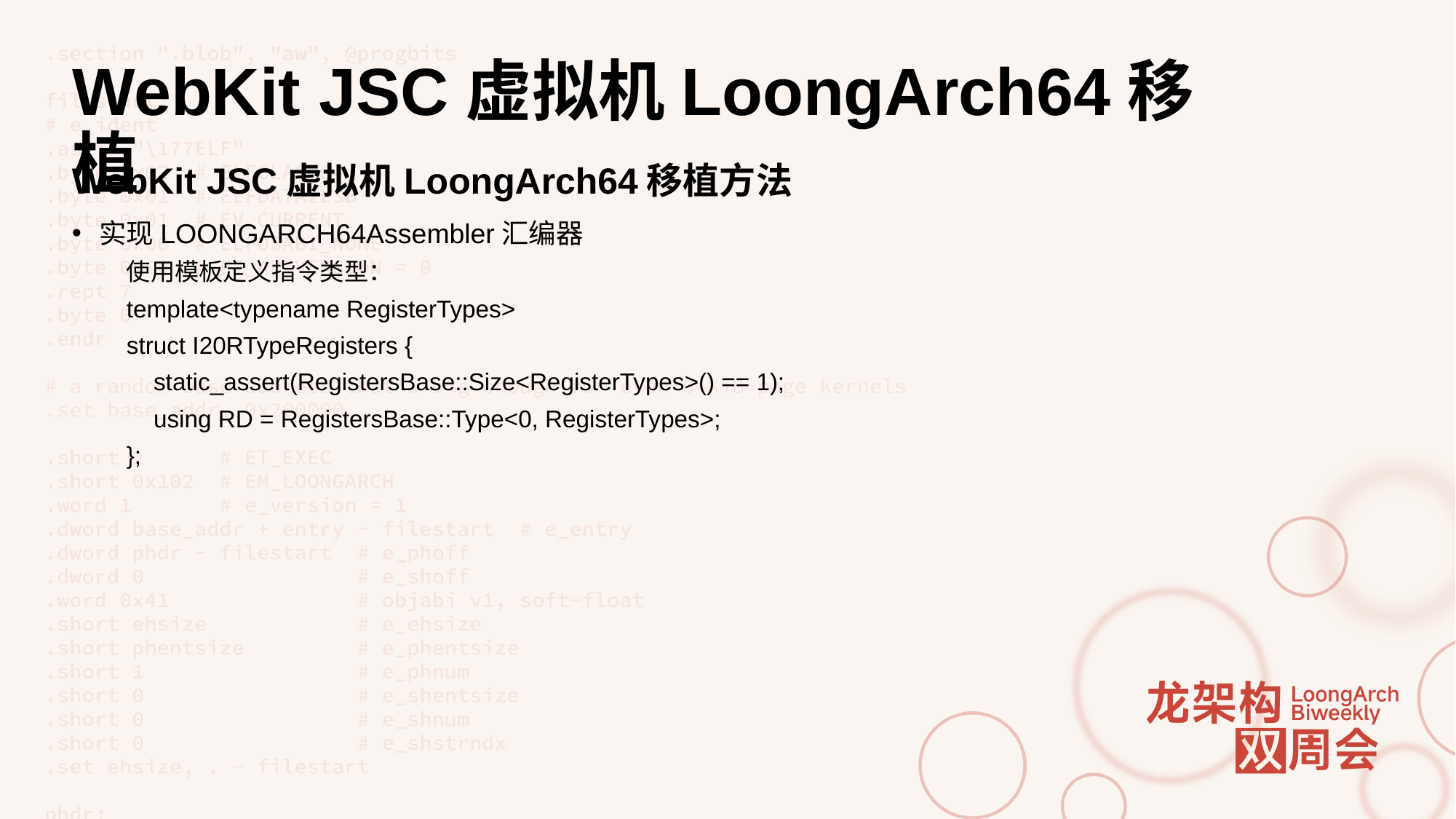

# WebKit JSC虚拟机LoongArch64移植
WebKit JSC虚拟机LoongArch64移植方法
实现LOONGARCH64Assembler汇编器
使用模板定义指令类型：
template<typename RegisterTypes>
struct I20RTypeRegisters {
    static_assert(RegistersBase::Size<RegisterTypes>() == 1);
    using RD = RegistersBase::Type<0, RegisterTypes>;
};